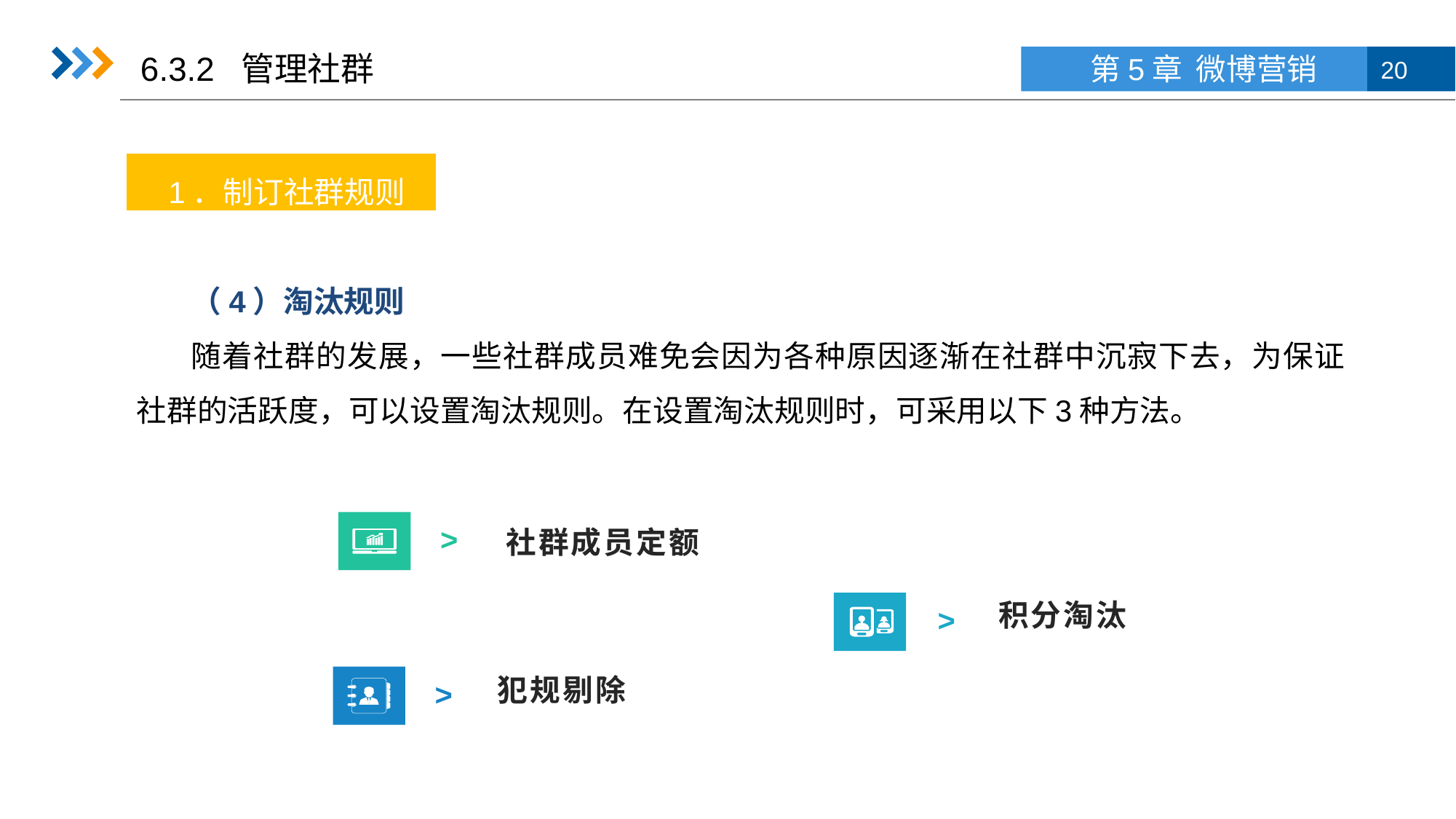

6.3.2  管理社群
1．制订社群规则
（4）淘汰规则
随着社群的发展，一些社群成员难免会因为各种原因逐渐在社群中沉寂下去，为保证社群的活跃度，可以设置淘汰规则。在设置淘汰规则时，可采用以下3种方法。
社群成员定额

>

积分淘汰

>

犯规剔除

>